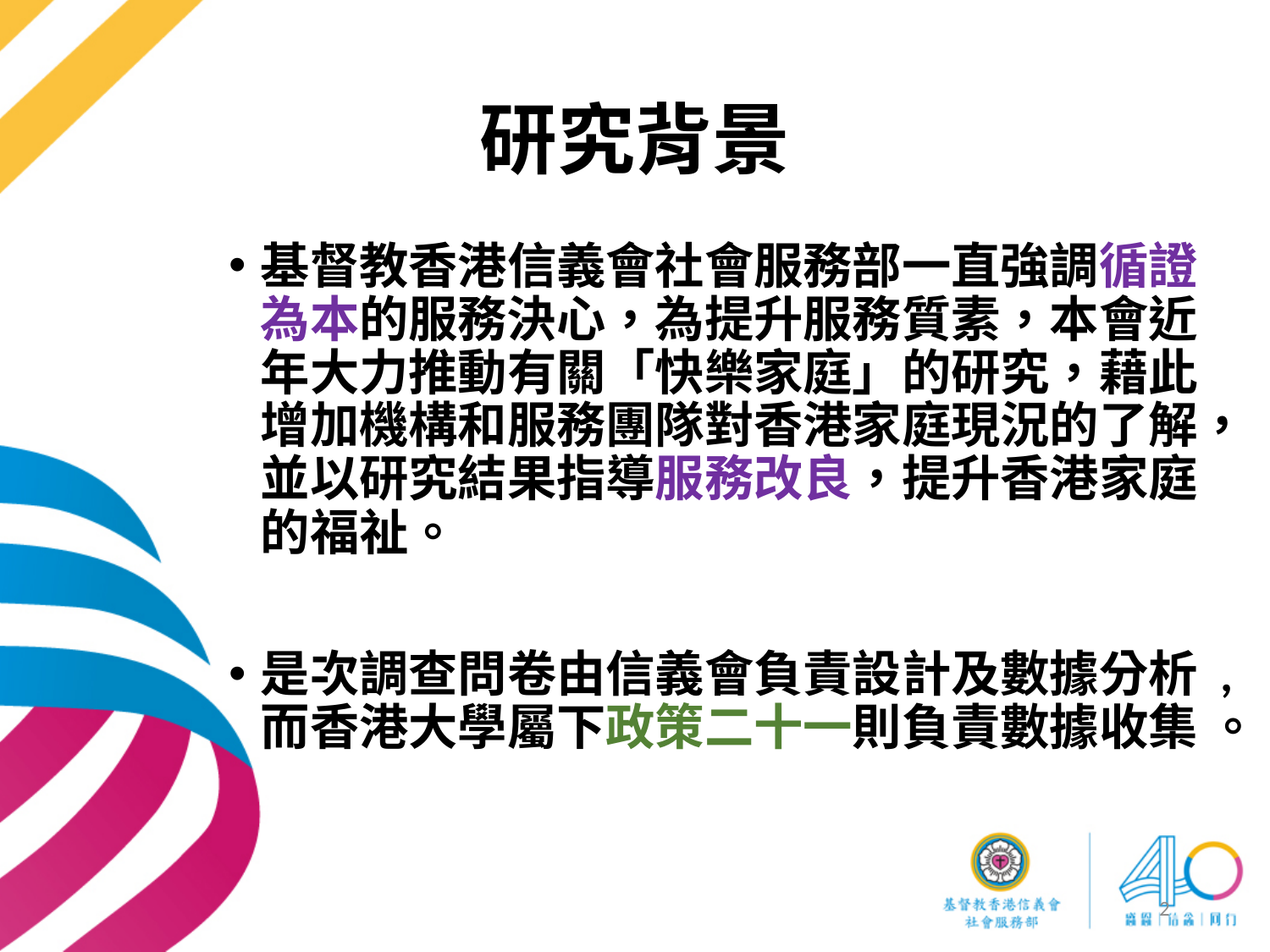

# 研究背景
基督教香港信義會社會服務部一直強調循證為本的服務決心，為提升服務質素，本會近年大力推動有關「快樂家庭」的研究，藉此增加機構和服務團隊對香港家庭現況的了解，並以研究結果指導服務改良，提升香港家庭的福祉。

是次調查問卷由信義會負責設計及數據分析 , 而香港大學屬下政策二十一則負責數據收集 。

2